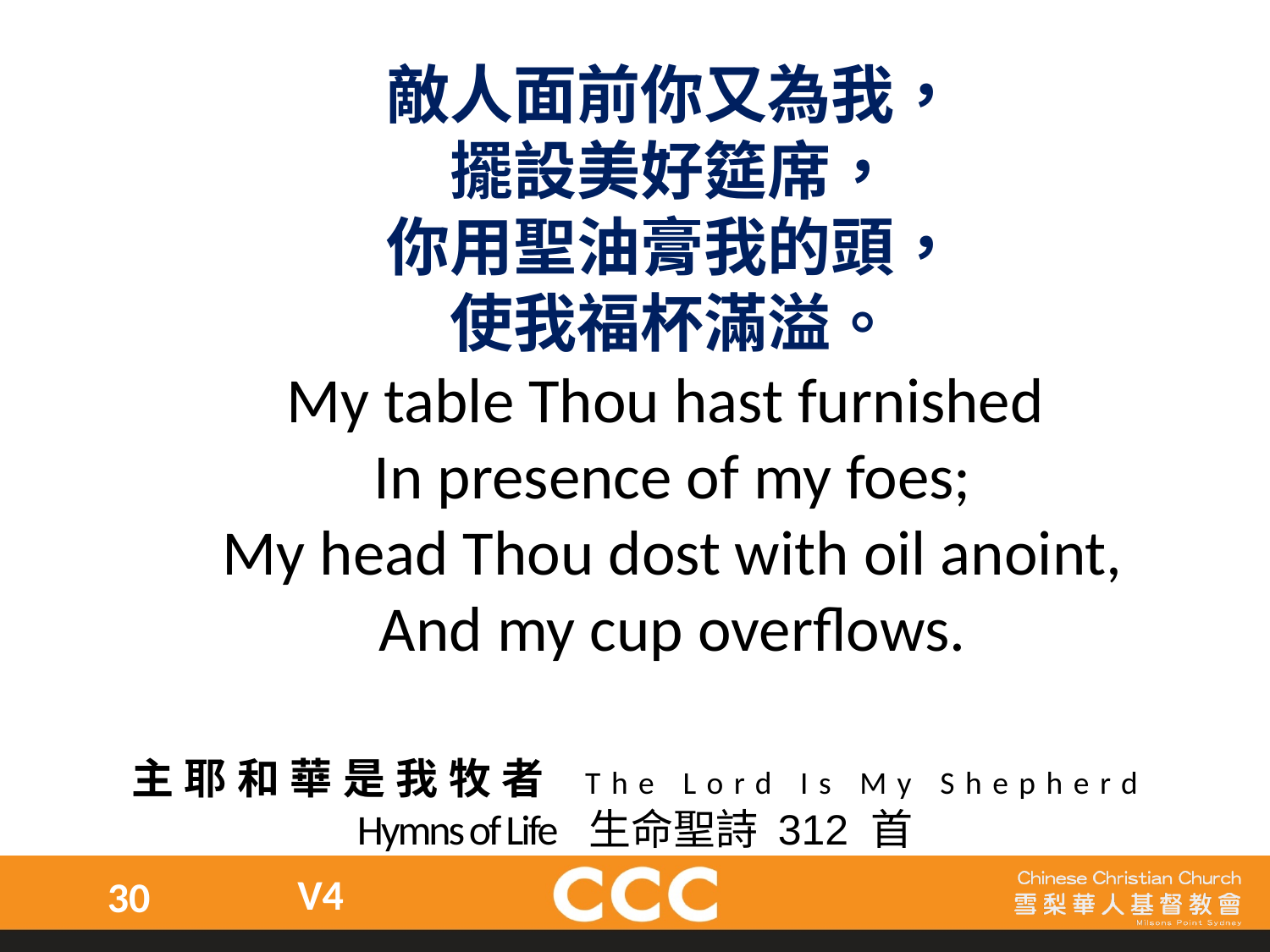

敵人面前你又為我，
擺設美好筵席，
你用聖油膏我的頭，
使我福杯滿溢。
My table Thou hast furnished
In presence of my foes;
My head Thou dost with oil anoint,
And my cup overflows.
主耶和華是我牧者 The Lord Is My Shepherd
Hymns of Life   生命聖詩 312 首
V4
30